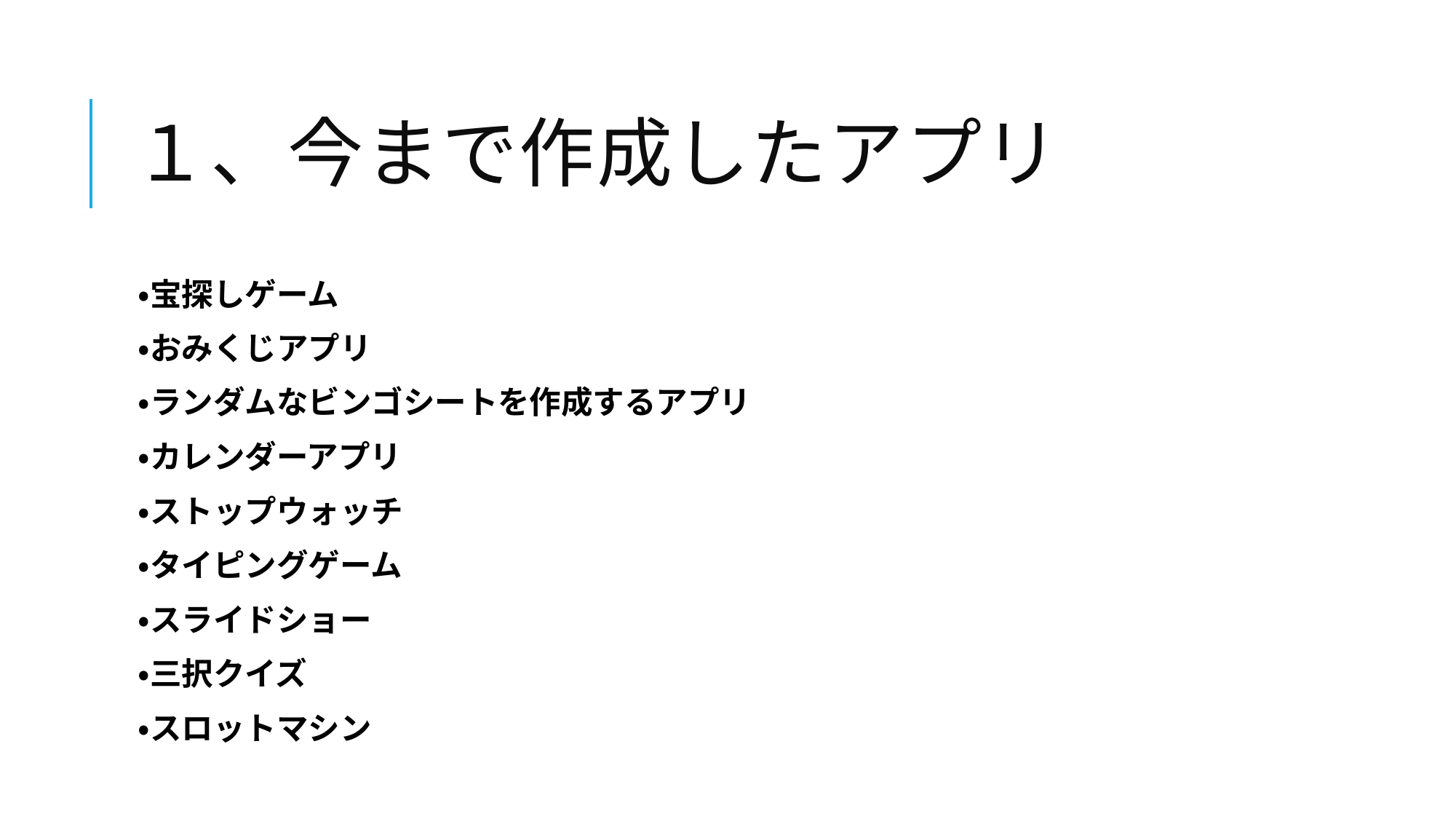

# １、今まで作成したアプリ
・宝探しゲーム
・おみくじアプリ
・ランダムなビンゴシートを作成するアプリ
・カレンダーアプリ
・ストップウォッチ
・タイピングゲーム
・スライドショー
・三択クイズ
・スロットマシン